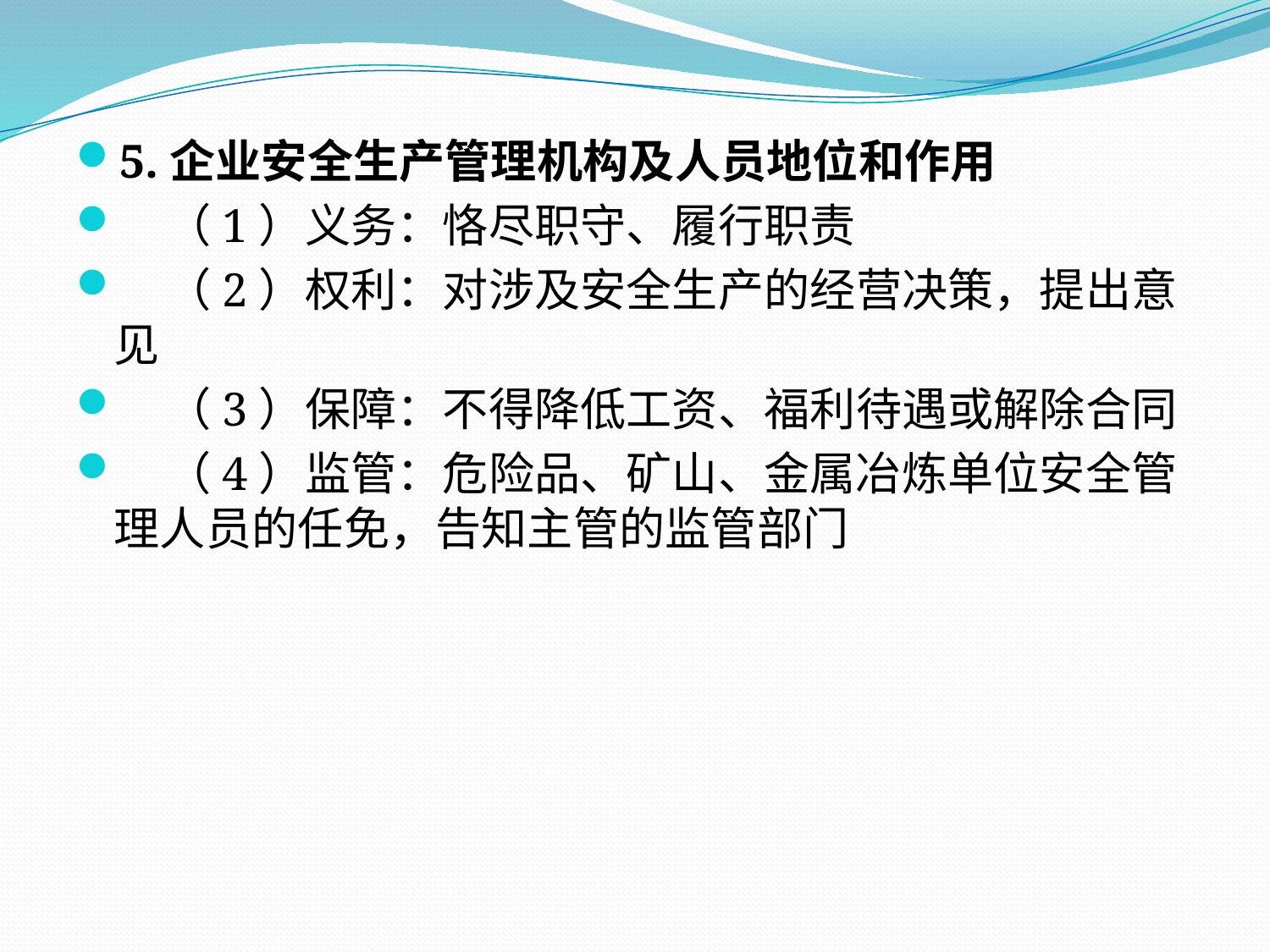

5.企业安全生产管理机构及人员地位和作用
　（1）义务：恪尽职守、履行职责
　（2）权利：对涉及安全生产的经营决策，提出意见
　（3）保障：不得降低工资、福利待遇或解除合同
　（4）监管：危险品、矿山、金属冶炼单位安全管理人员的任免，告知主管的监管部门